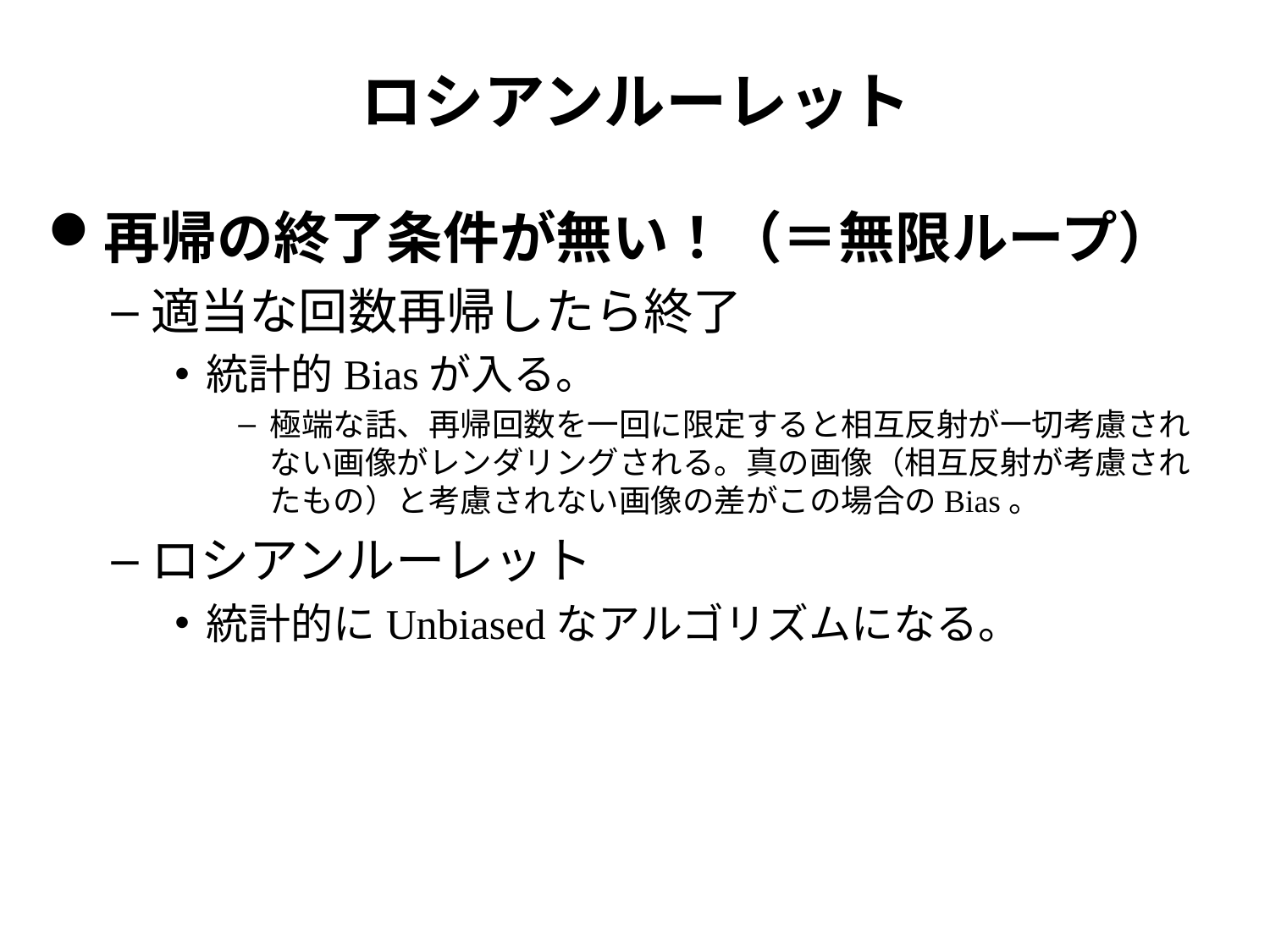

# ロシアンルーレット
再帰の終了条件が無い！（＝無限ループ）
適当な回数再帰したら終了
統計的Biasが入る。
極端な話、再帰回数を一回に限定すると相互反射が一切考慮されない画像がレンダリングされる。真の画像（相互反射が考慮されたもの）と考慮されない画像の差がこの場合のBias。
ロシアンルーレット
統計的にUnbiasedなアルゴリズムになる。